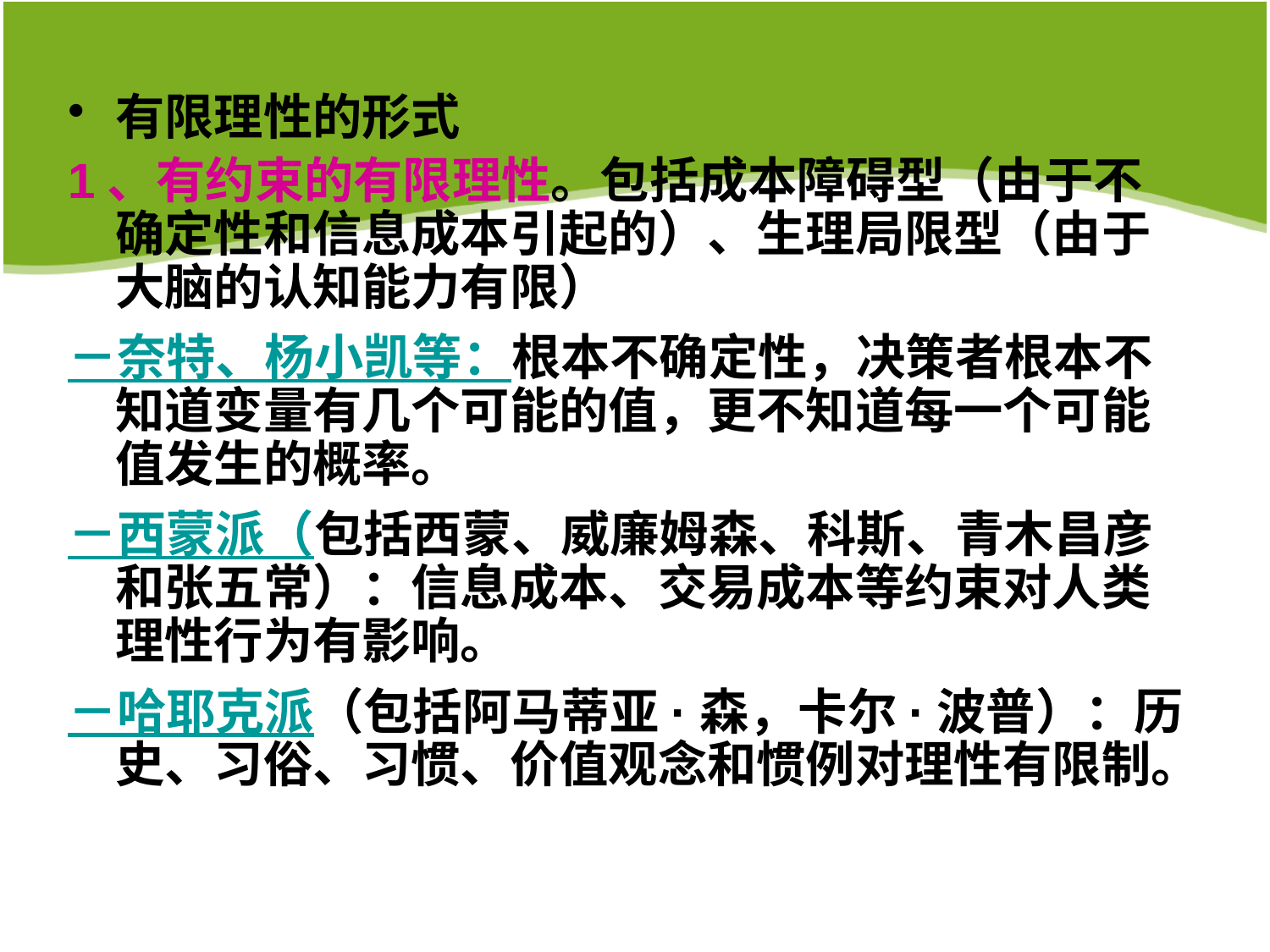

有限理性的形式
1、有约束的有限理性。包括成本障碍型（由于不确定性和信息成本引起的）、生理局限型（由于大脑的认知能力有限）
－奈特、杨小凯等：根本不确定性，决策者根本不知道变量有几个可能的值，更不知道每一个可能值发生的概率。
－西蒙派（包括西蒙、威廉姆森、科斯、青木昌彦和张五常）：信息成本、交易成本等约束对人类理性行为有影响。
－哈耶克派（包括阿马蒂亚·森，卡尔·波普）：历史、习俗、习惯、价值观念和惯例对理性有限制。